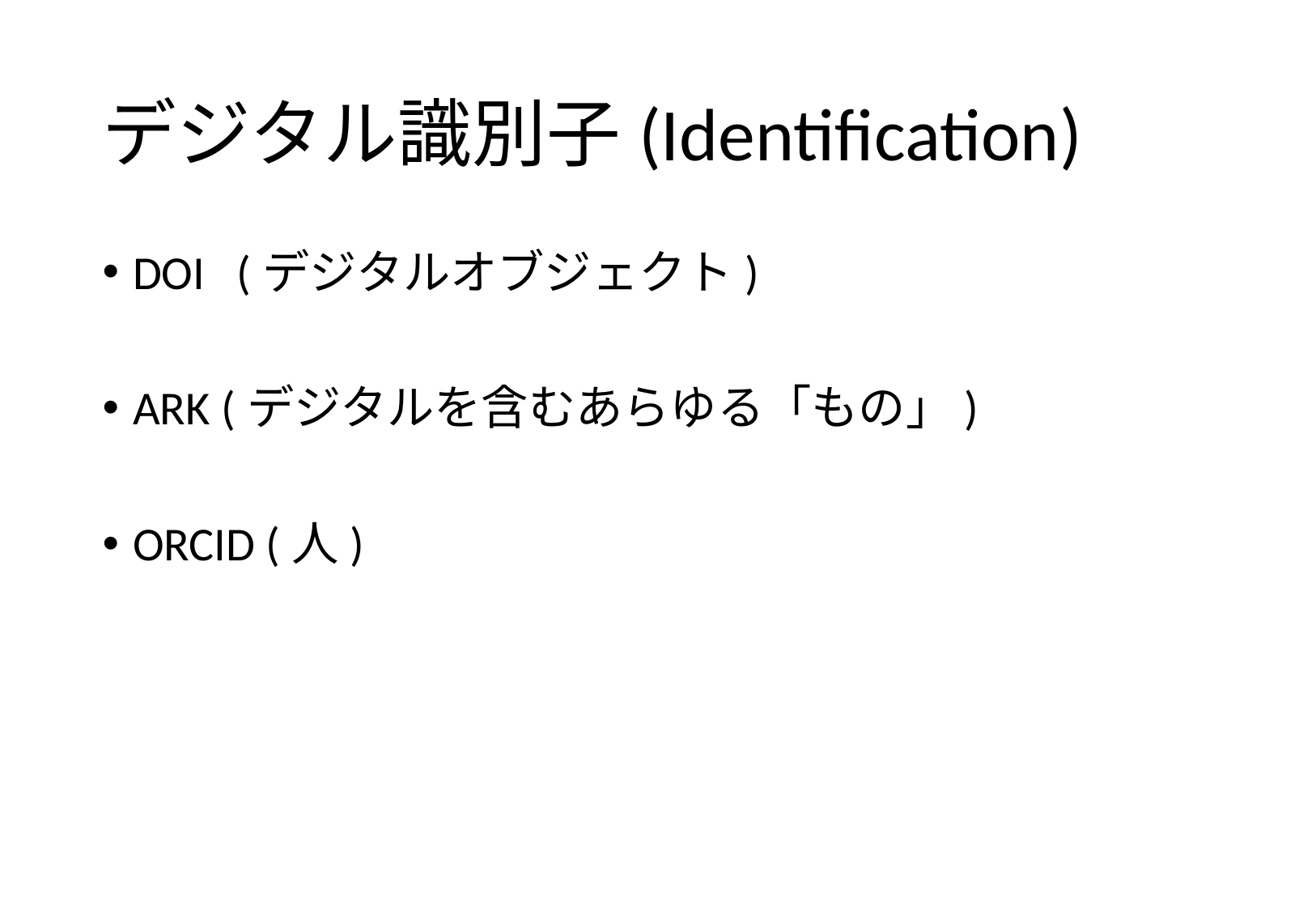

# デジタル識別子(Identification)
DOI   (デジタルオブジェクト)

ARK (デジタルを含むあらゆる「もの」)

ORCID (人)